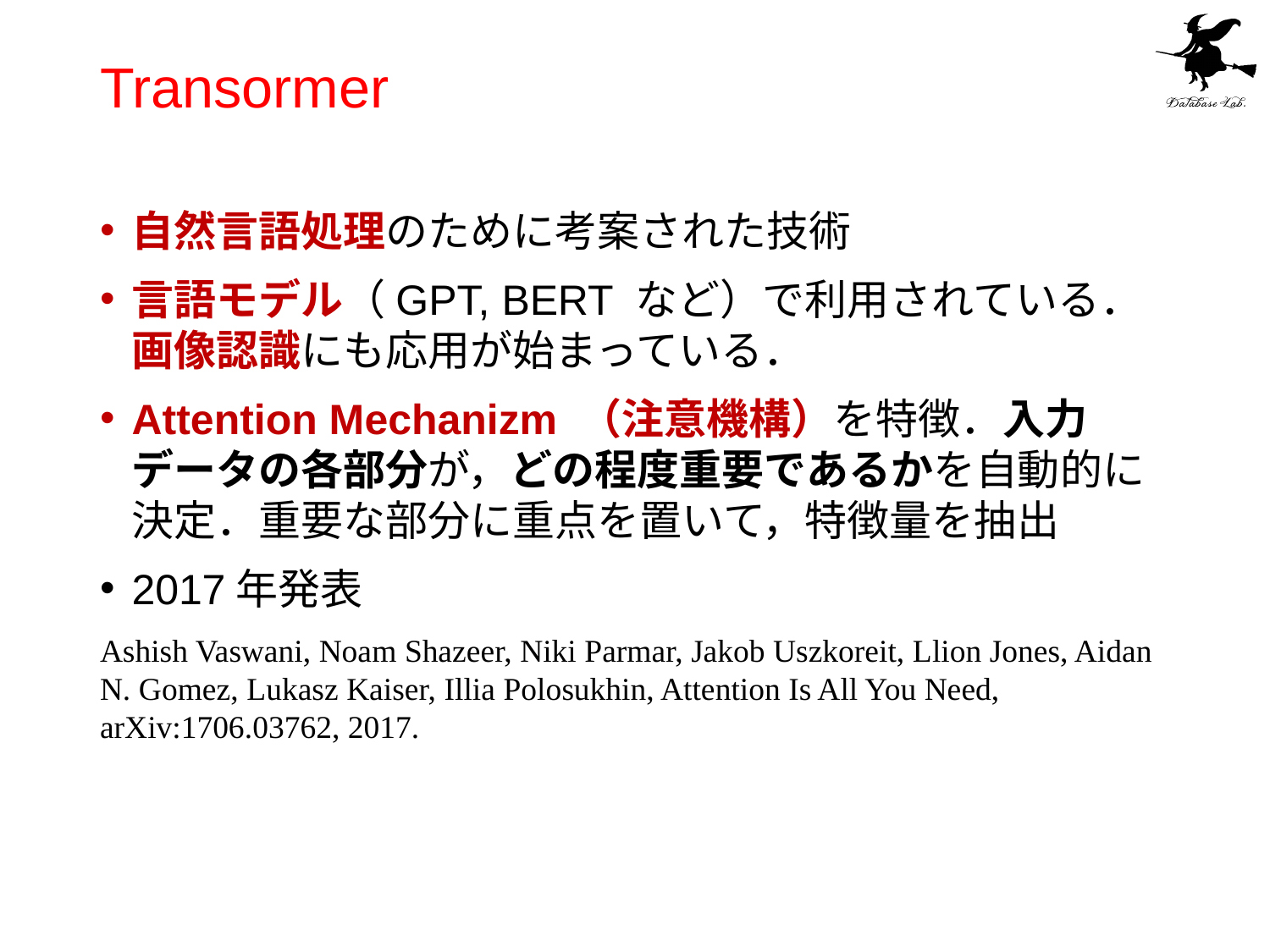

# Transormer
自然言語処理のために考案された技術
言語モデル（GPT, BERT など）で利用されている．画像認識にも応用が始まっている．
Attention Mechanizm （注意機構）を特徴．入力データの各部分が，どの程度重要であるかを自動的に決定．重要な部分に重点を置いて，特徴量を抽出
2017年発表
Ashish Vaswani, Noam Shazeer, Niki Parmar, Jakob Uszkoreit, Llion Jones, Aidan N. Gomez, Lukasz Kaiser, Illia Polosukhin, Attention Is All You Need,　arXiv:1706.03762, 2017.